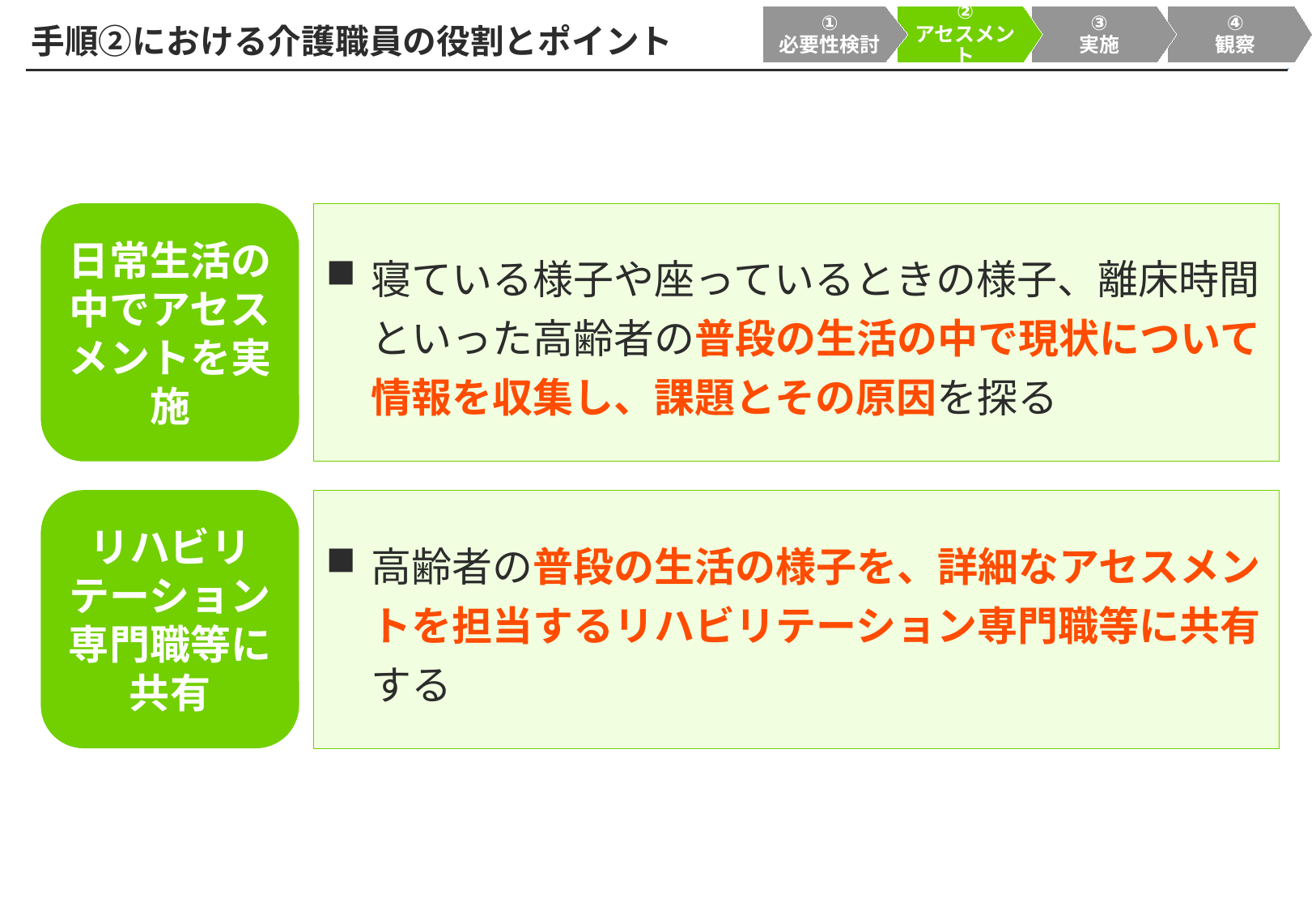

①
必要性検討
②
アセスメント
③
実施
④
観察
# 手順②における介護職員の役割とポイント
日常生活の中でアセスメントを実施
寝ている様子や座っているときの様子、離床時間といった高齢者の普段の生活の中で現状について情報を収集し、課題とその原因を探る
リハビリテーション専門職等に共有
高齢者の普段の生活の様子を、詳細なアセスメントを担当するリハビリテーション専門職等に共有する